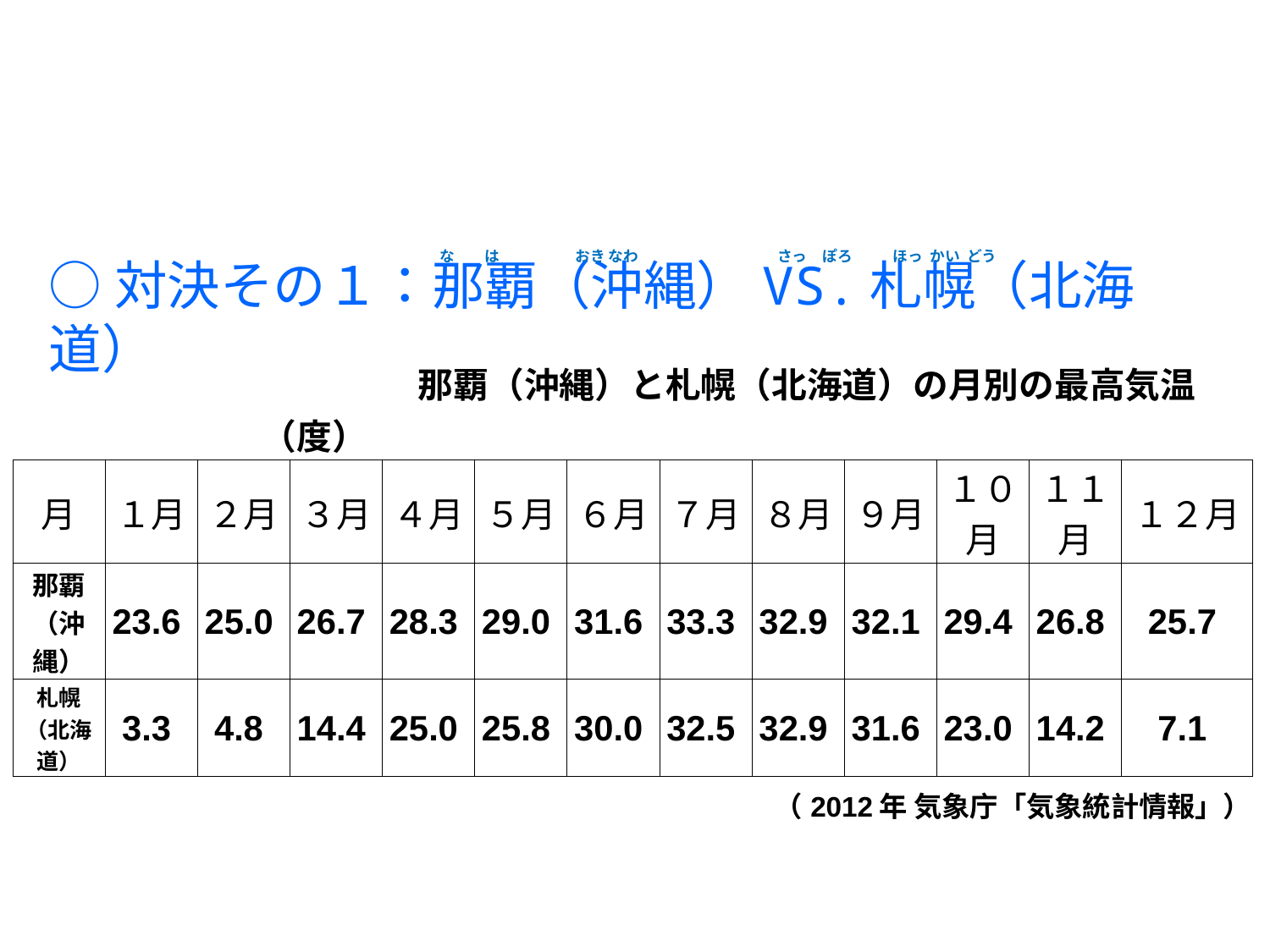

な　　は　　　　　おき なわ　　　　　　　　　 さっ　ぽろ            ほっ  かい  どう
○対決その１：那覇（沖縄）VS.札幌（北海道）
| 那覇（沖縄）と札幌（北海道）の月別の最高気温　　　　　　　　（度） |  |  |  |  |  |  |  |  |  |  |  |  |
| --- | --- | --- | --- | --- | --- | --- | --- | --- | --- | --- | --- | --- |
| 月 | １月 | ２月 | ３月 | ４月 | ５月 | ６月 | ７月 | ８月 | ９月 | １０月 | １１月 | １２月 |
| 那覇 （沖縄） | 23.6 | 25.0 | 26.7 | 28.3 | 29.0 | 31.6 | 33.3 | 32.9 | 32.1 | 29.4 | 26.8 | 25.7 |
| 札幌 （北海道） | 3.3 | 4.8 | 14.4 | 25.0 | 25.8 | 30.0 | 32.5 | 32.9 | 31.6 | 23.0 | 14.2 | 7.1 |
| （2012年 気象庁「気象統計情報」） |  |  |  |  |  |  |  |  |  |  |  |  |